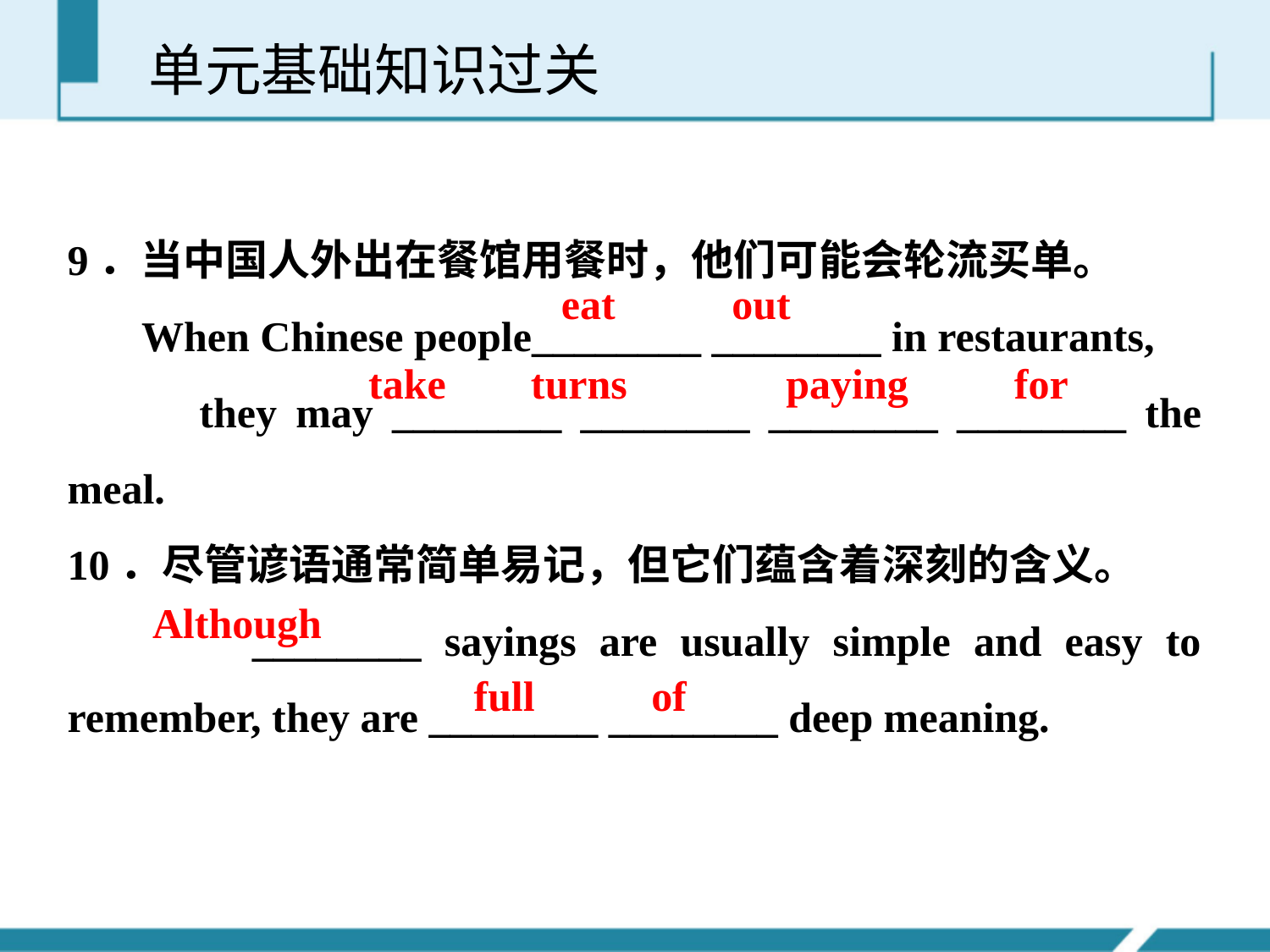

单元基础知识过关
9．当中国人外出在餐馆用餐时，他们可能会轮流买单。
       When Chinese people________ ________ in restaurants,
       they may ________ ________ ________ ________ the meal.
10．尽管谚语通常简单易记，但它们蕴含着深刻的含义。
        ________ sayings are usually simple and easy to remember, they are ________ ________ deep meaning.
eat           out
take        turns               paying          for
Although
full           of